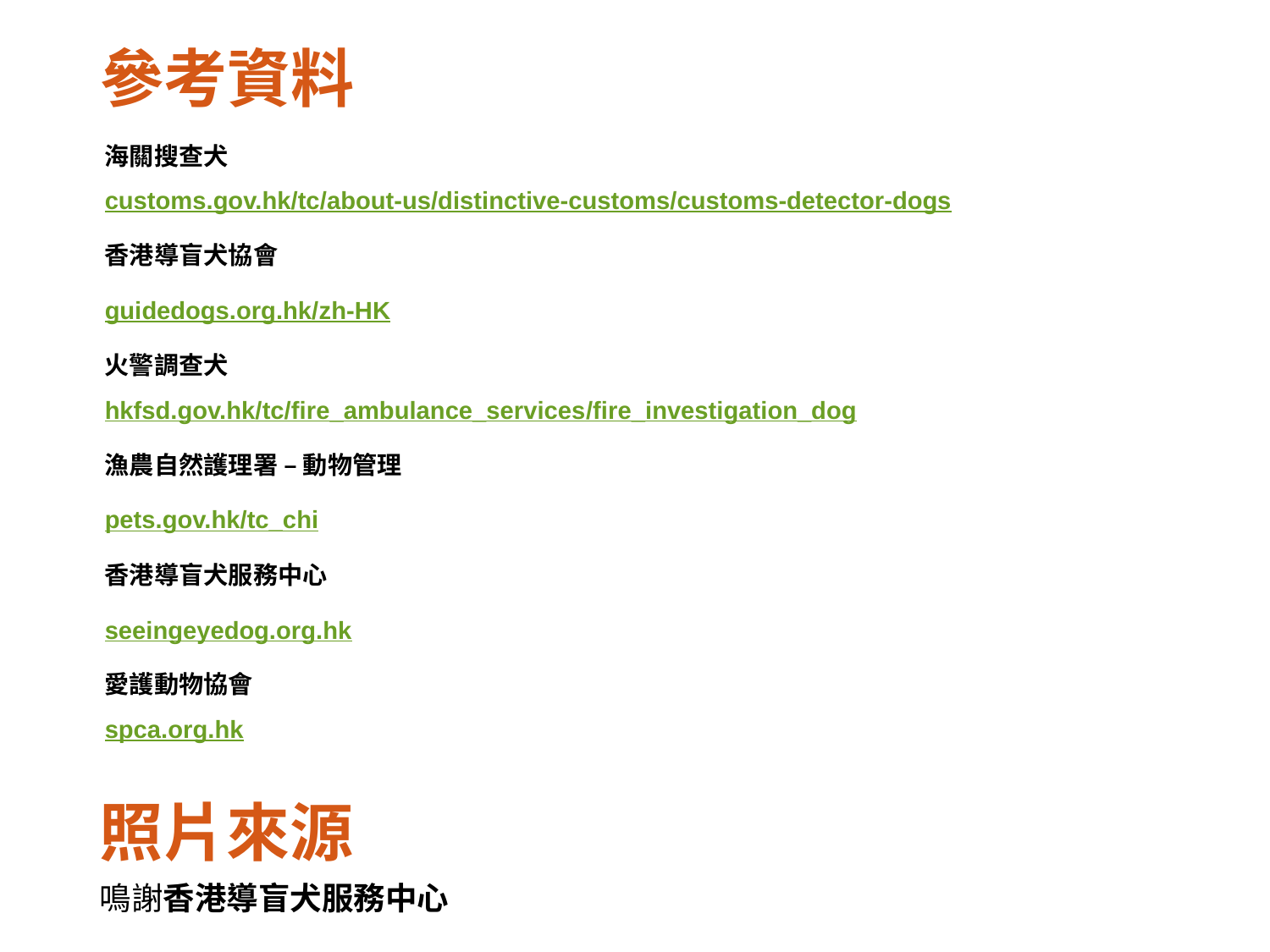

# 參考資料
海關搜查犬
customs.gov.hk/tc/about-us/distinctive-customs/customs-detector-dogs
香港導盲犬協會
guidedogs.org.hk/zh-HK
火警調查犬
hkfsd.gov.hk/tc/fire_ambulance_services/fire_investigation_dog
漁農自然護理署 – 動物管理
pets.gov.hk/tc_chi
香港導盲犬服務中心
seeingeyedog.org.hk
愛護動物協會
spca.org.hk
照片來源
鳴謝香港導盲犬服務中心